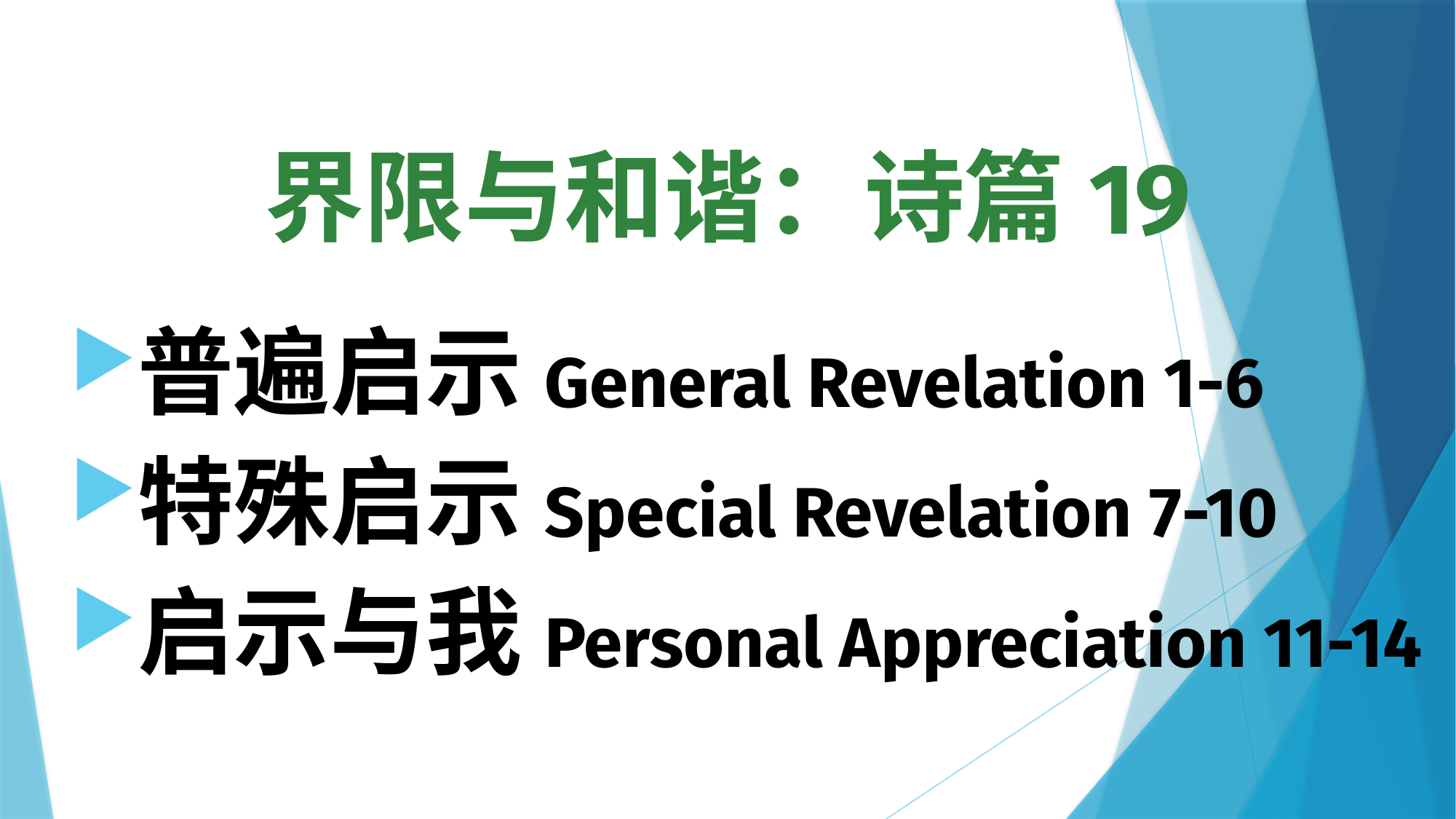

# 界限与和谐：诗篇19
普遍启示General Revelation 1-6
特殊启示Special Revelation 7-10
启示与我Personal Appreciation 11-14